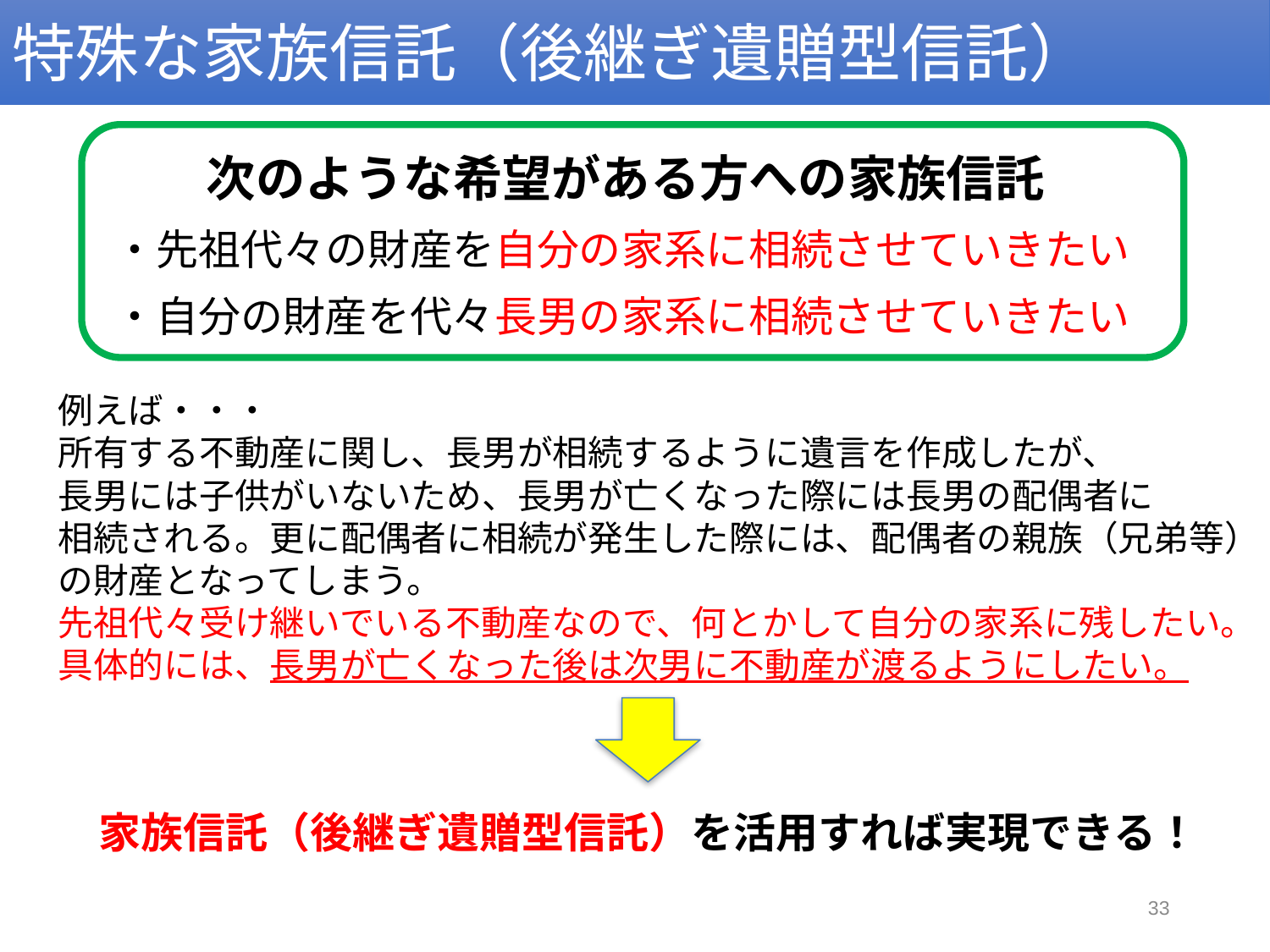

特殊な家族信託（後継ぎ遺贈型信託）

次のような希望がある方への家族信託
・先祖代々の財産を自分の家系に相続させていきたい
・自分の財産を代々長男の家系に相続させていきたい
例えば・・・
所有する不動産に関し、長男が相続するように遺言を作成したが、
長男には子供がいないため、長男が亡くなった際には長男の配偶者に
相続される。更に配偶者に相続が発生した際には、配偶者の親族（兄弟等）の財産となってしまう。
先祖代々受け継いでいる不動産なので、何とかして自分の家系に残したい。
具体的には、長男が亡くなった後は次男に不動産が渡るようにしたい。

家族信託（後継ぎ遺贈型信託）を活用すれば実現できる！
33